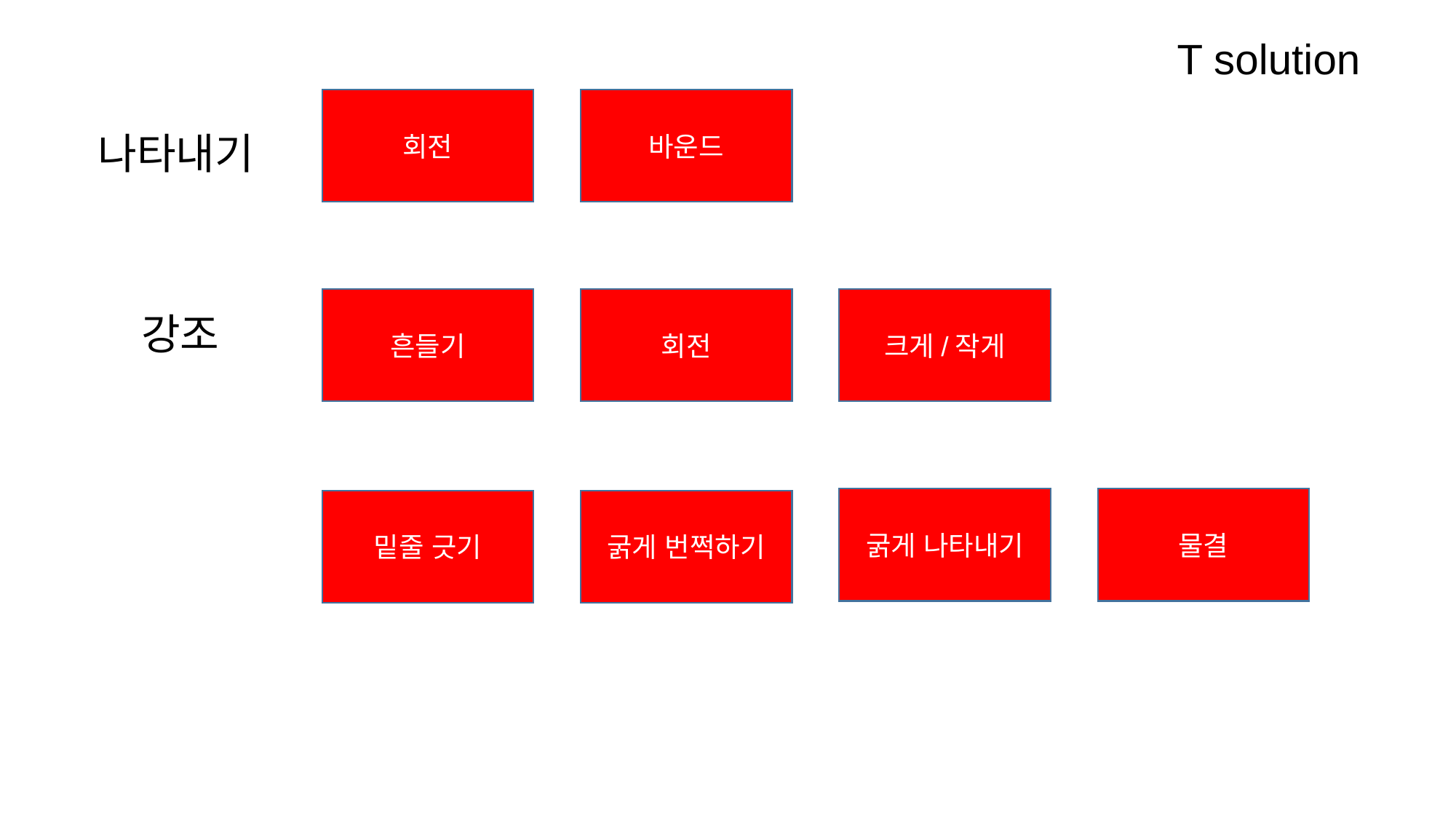

T solution
회전
바운드
나타내기
흔들기
회전
크게/작게
강조
굵게 나타내기
물결
밑줄 긋기
굵게 번쩍하기